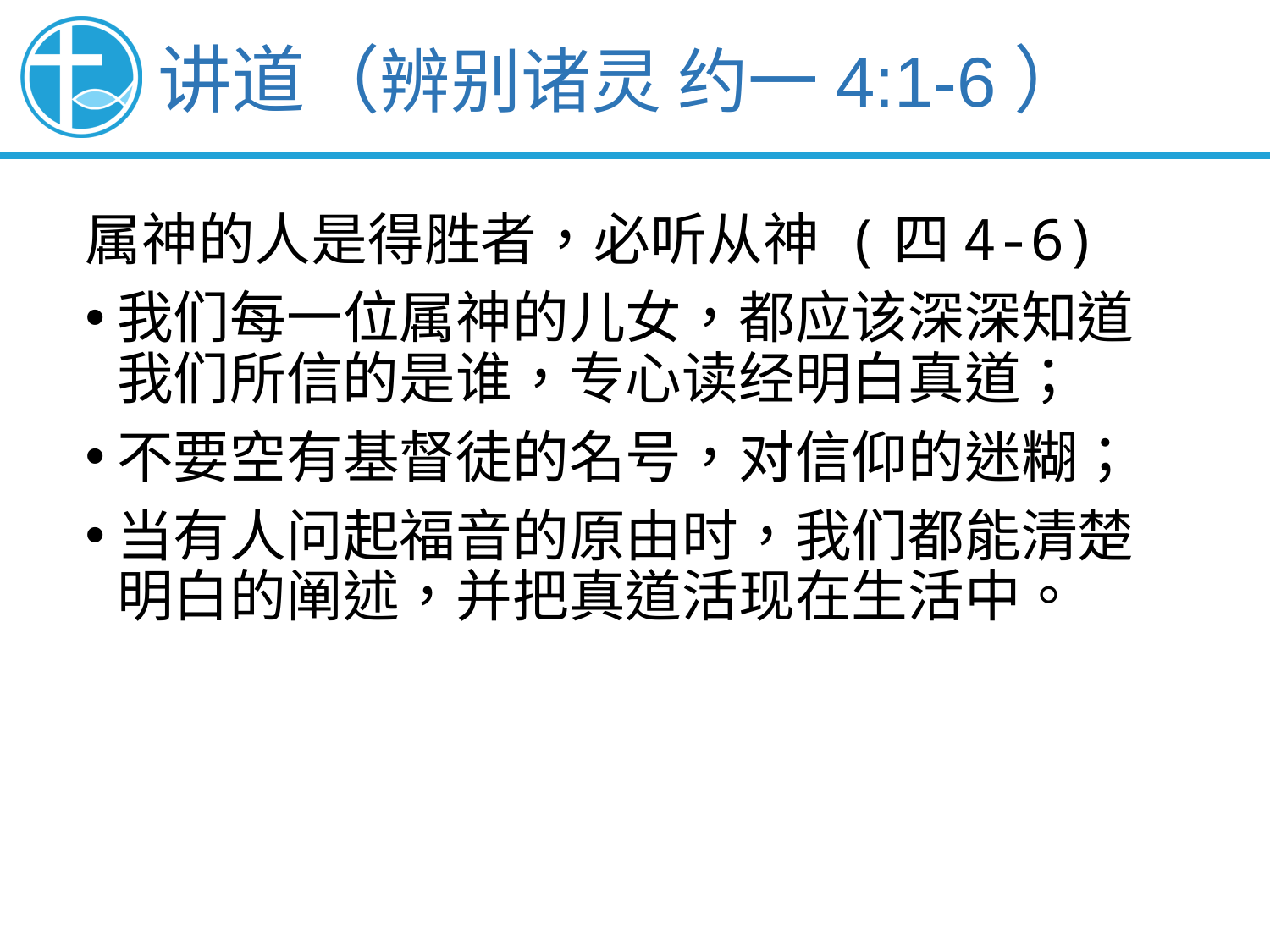

讲道（辨别诸灵 约一4:1-6）
属神的人是得胜者，必听从神 (四4-6)
我们每一位属神的儿女，都应该深深知道我们所信的是谁，专心读经明白真道；
不要空有基督徒的名号，对信仰的迷糊；
当有人问起福音的原由时，我们都能清楚明白的阐述，并把真道活现在生活中。